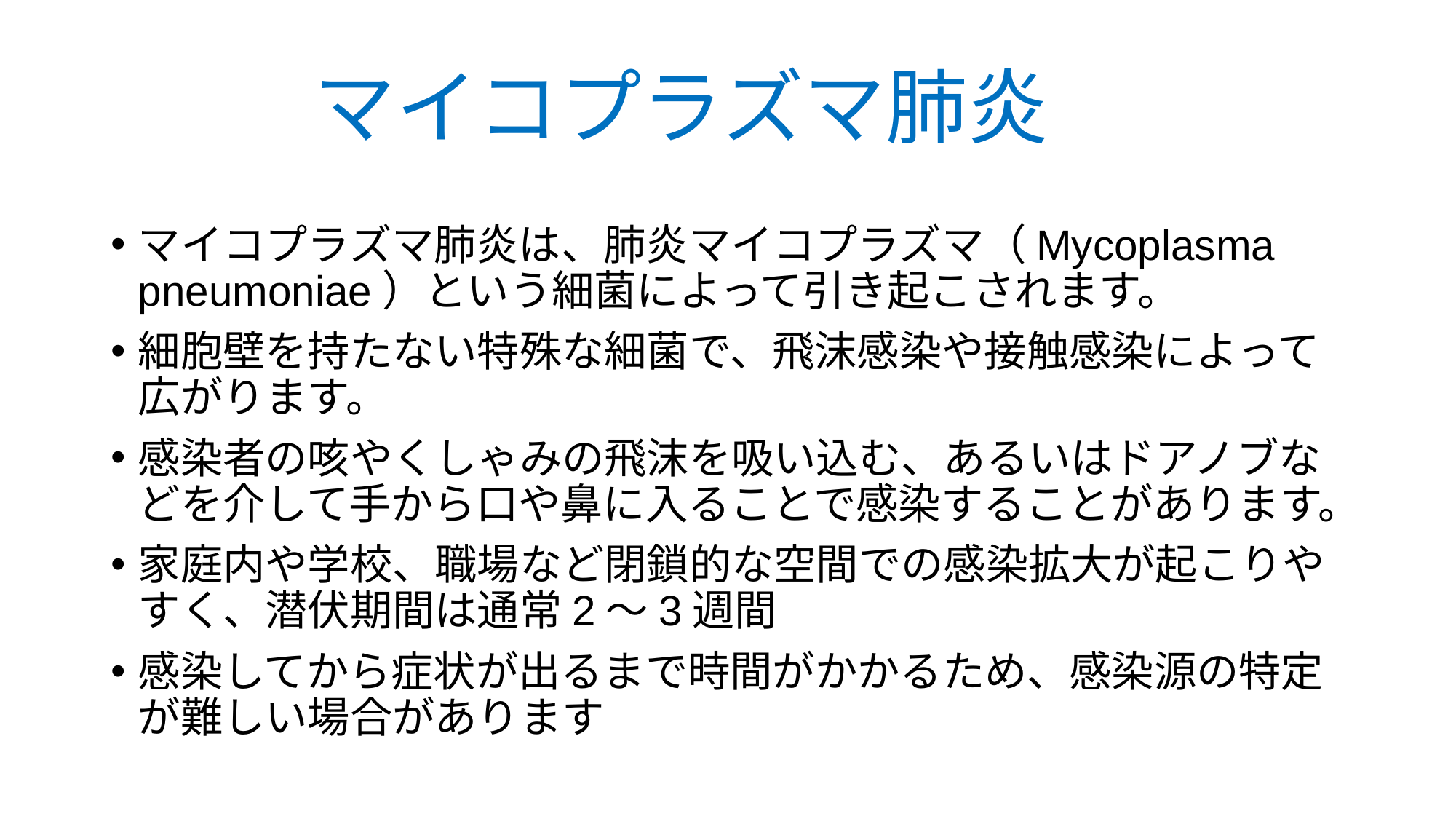

# マイコプラズマ肺炎
マイコプラズマ肺炎は、肺炎マイコプラズマ（Mycoplasma pneumoniae）という細菌によって引き起こされます。
細胞壁を持たない特殊な細菌で、飛沫感染や接触感染によって広がります。
感染者の咳やくしゃみの飛沫を吸い込む、あるいはドアノブなどを介して手から口や鼻に入ることで感染することがあります。
家庭内や学校、職場など閉鎖的な空間での感染拡大が起こりやすく、潜伏期間は通常2〜3週間
感染してから症状が出るまで時間がかかるため、感染源の特定が難しい場合があります